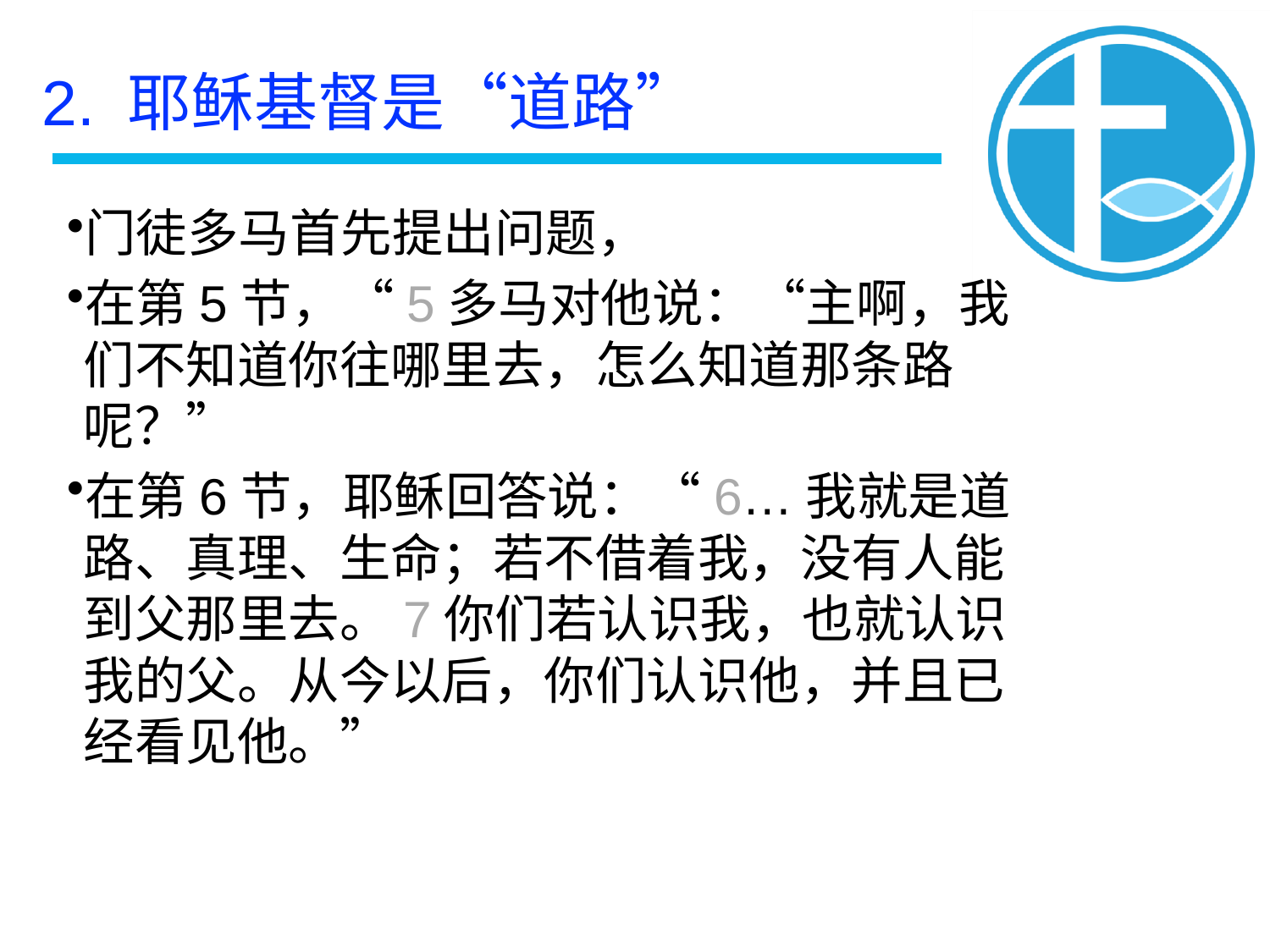

2. 耶稣基督是“道路”
门徒多马首先提出问题，
在第5节，“5多马对他说：“主啊，我们不知道你往哪里去，怎么知道那条路呢？”
在第6节，耶稣回答说：“6…我就是道路、真理、生命；若不借着我，没有人能到父那里去。7你们若认识我，也就认识我的父。从今以后，你们认识他，并且已经看见他。”